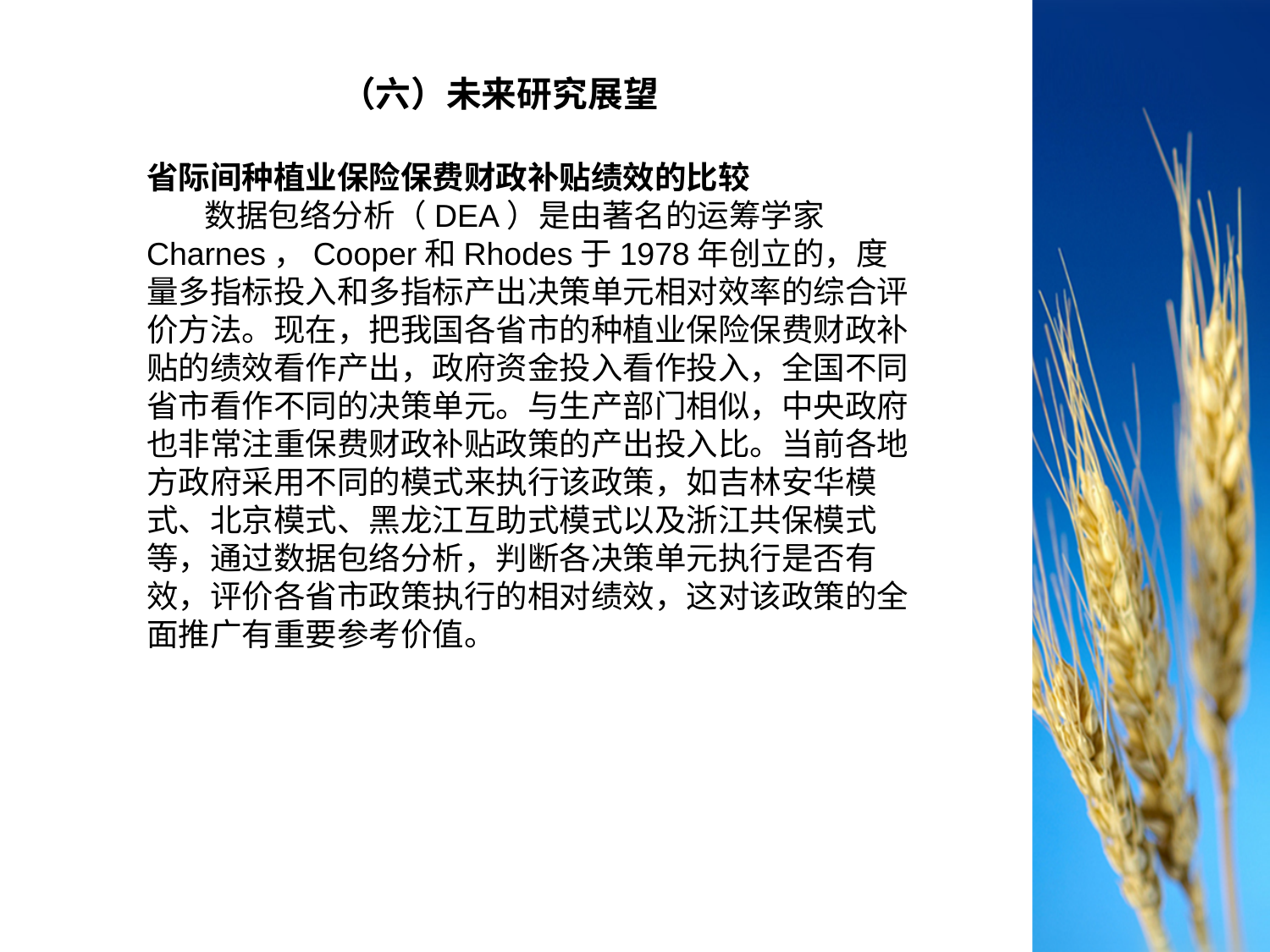

（六）未来研究展望
省际间种植业保险保费财政补贴绩效的比较
       数据包络分析（DEA）是由著名的运筹学家Charnes，Cooper和Rhodes于1978年创立的，度量多指标投入和多指标产出决策单元相对效率的综合评价方法。现在，把我国各省市的种植业保险保费财政补贴的绩效看作产出，政府资金投入看作投入，全国不同省市看作不同的决策单元。与生产部门相似，中央政府也非常注重保费财政补贴政策的产出投入比。当前各地方政府采用不同的模式来执行该政策，如吉林安华模式、北京模式、黑龙江互助式模式以及浙江共保模式等，通过数据包络分析，判断各决策单元执行是否有效，评价各省市政策执行的相对绩效，这对该政策的全面推广有重要参考价值。